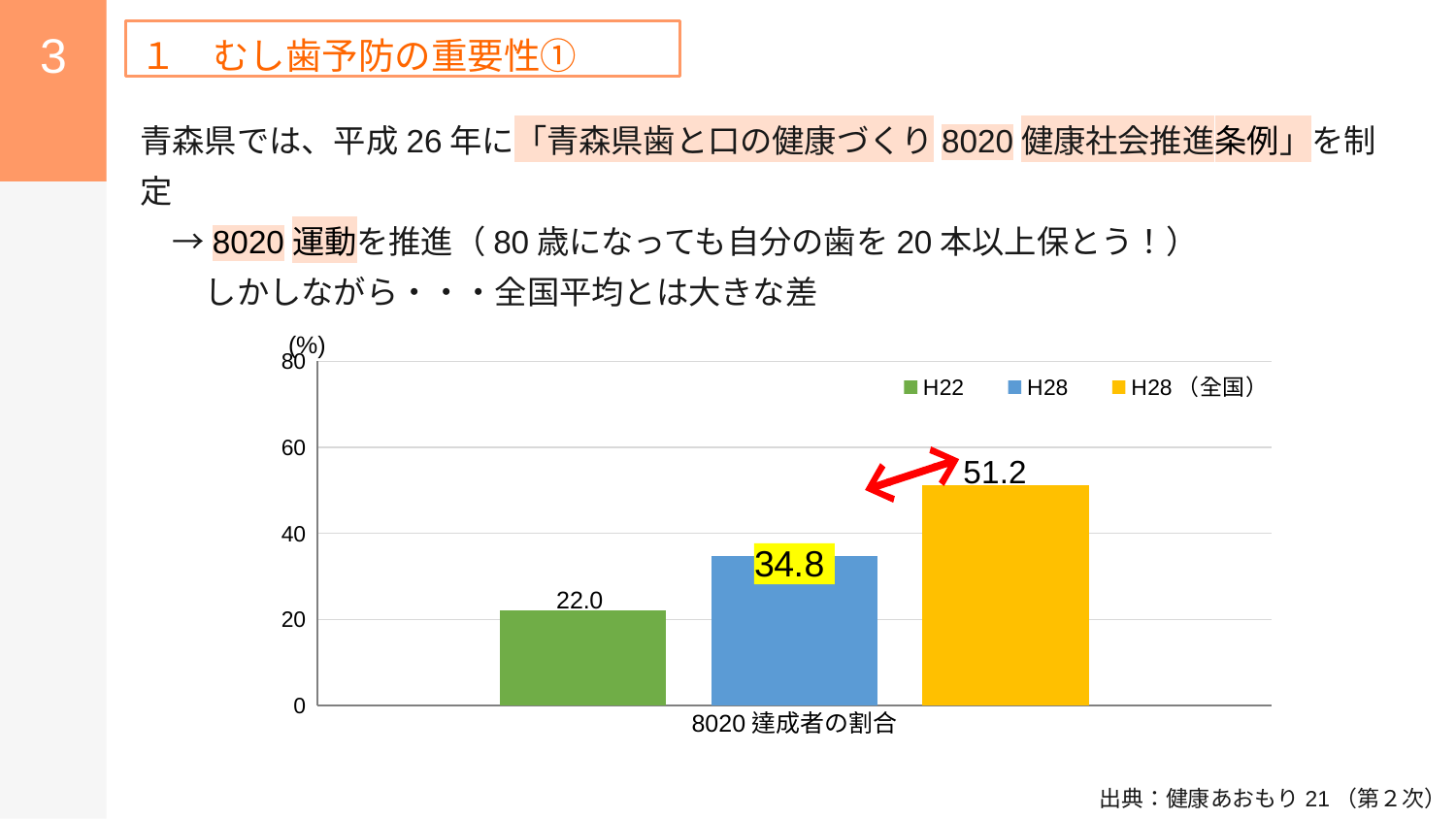

3
１　むし歯予防の重要性①
青森県では、平成26年に「青森県歯と口の健康づくり8020健康社会推進条例」を制定
　→8020運動を推進（80歳になっても自分の歯を20本以上保とう！）
　　しかしながら・・・全国平均とは大きな差
(%)

### Chart

| Category | H22 | H28 | H28（全国） |
|---|---|---|---|
| 8020達成者の割合 | 22.0 | 34.8 | 51.2 |
出典：健康あおもり21（第２次）